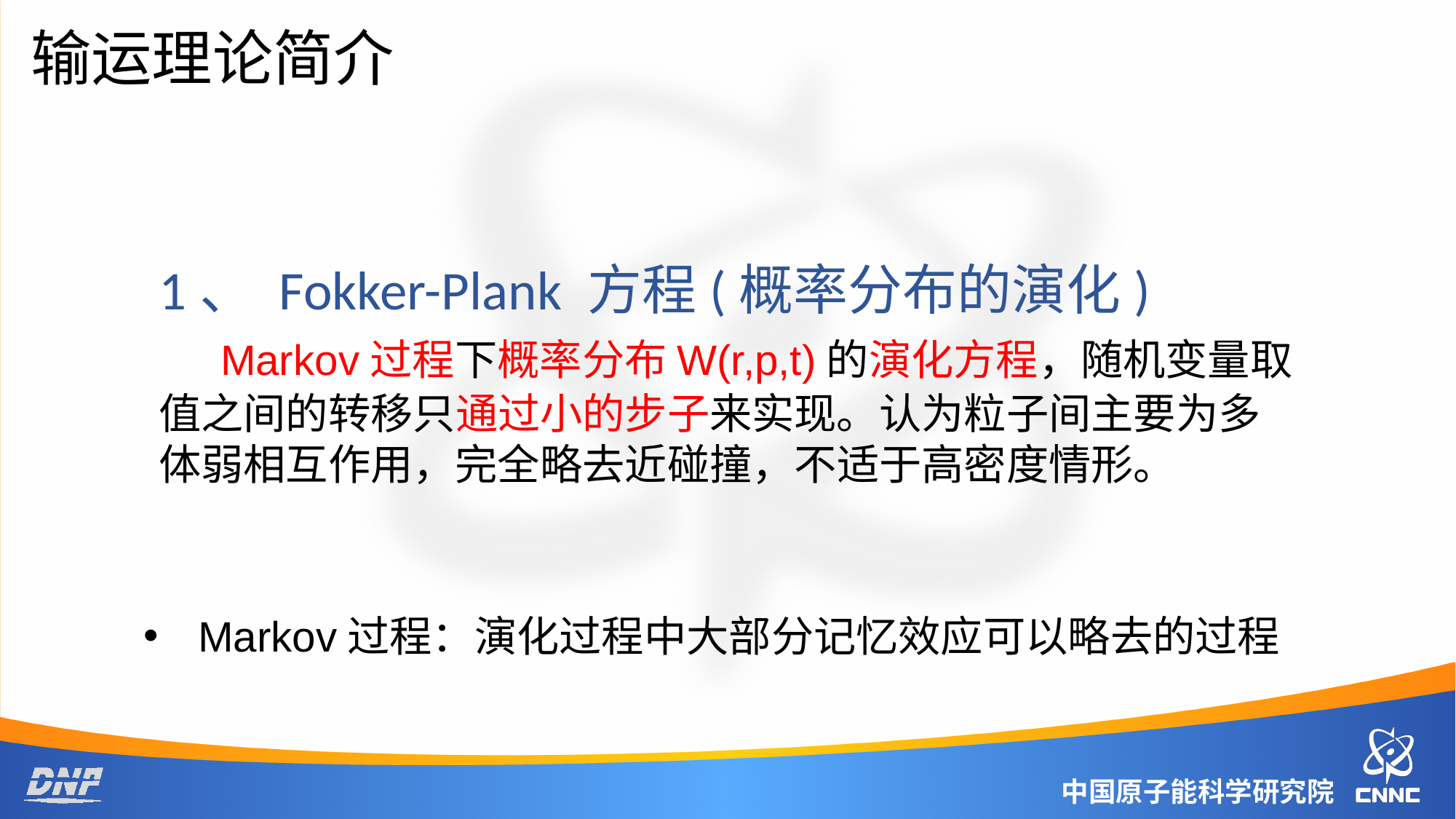

输运理论简介
1、 Fokker-Plank 方程(概率分布的演化)
     Markov过程下概率分布W(r,p,t)的演化方程，随机变量取值之间的转移只通过小的步子来实现。认为粒子间主要为多体弱相互作用，完全略去近碰撞，不适于高密度情形。
Markov过程：演化过程中大部分记忆效应可以略去的过程